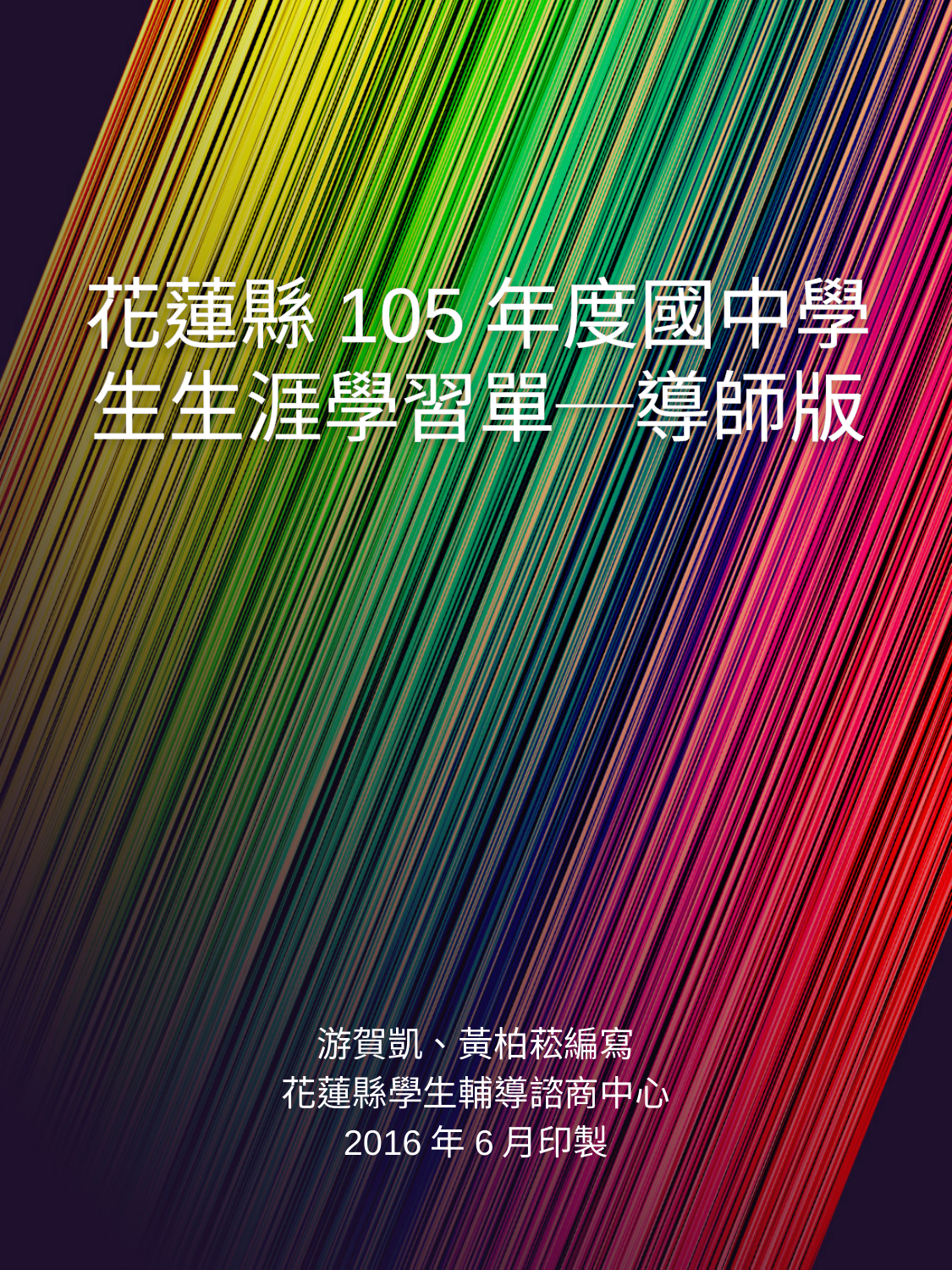

# 花蓮縣105年度國中學生生涯學習單─導師版

游賀凱、黃柏菘編寫
花蓮縣學生輔導諮商中心
2016年6月印製